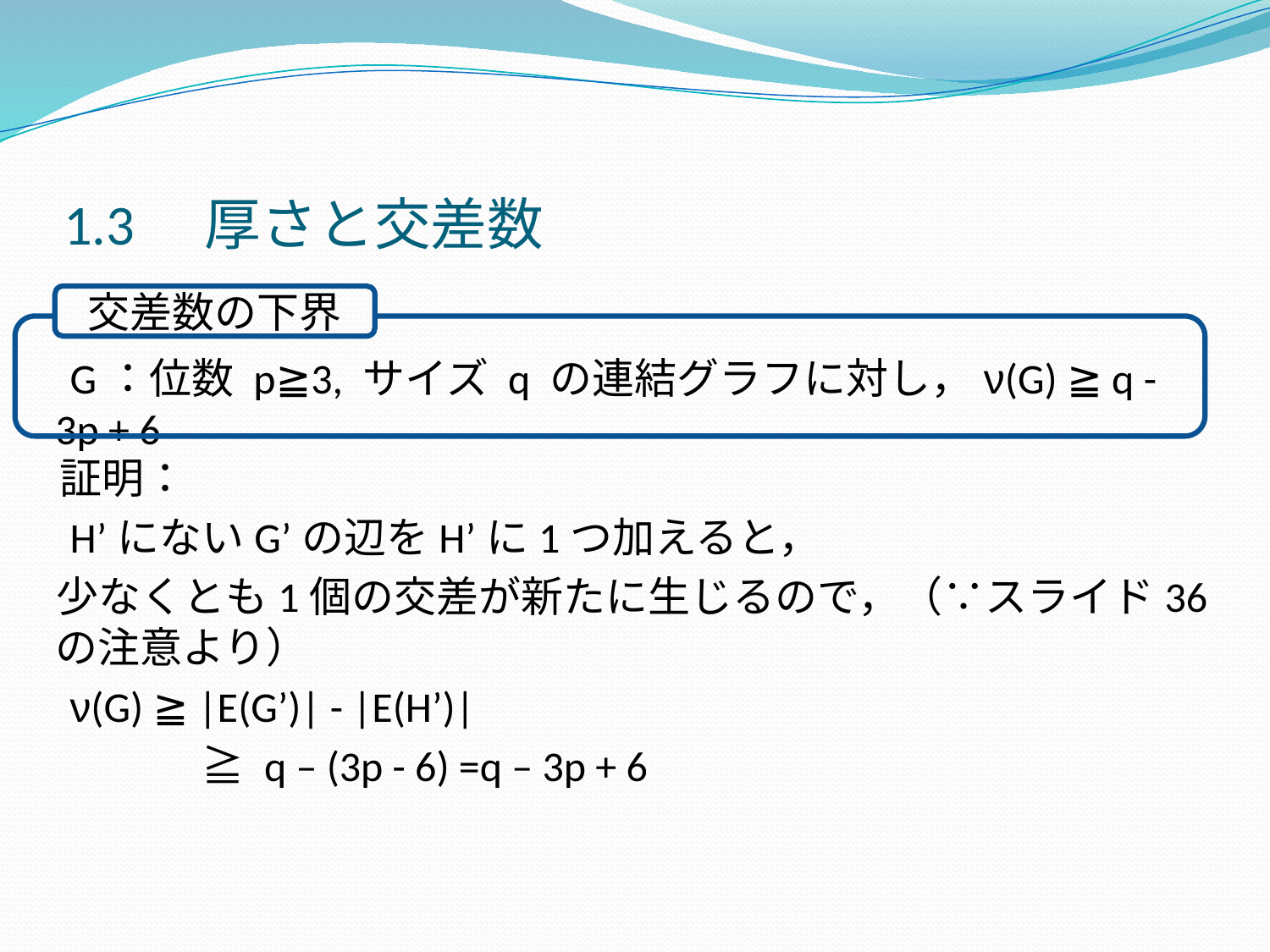

# 1.3　厚さと交差数

交差数の下界

　G：位数 p≧3, サイズ q の連結グラフに対し，ν(G) ≧ q - 3p + 6

　証明：
　H’にないG’の辺をH’に1つ加えると，
   少なくとも1個の交差が新たに生じるので，（∵スライド36の注意より）
　ν(G) ≧ |E(G’)| - |E(H’)|
  　　　   ≧ q – (3p - 6) =q – 3p + 6